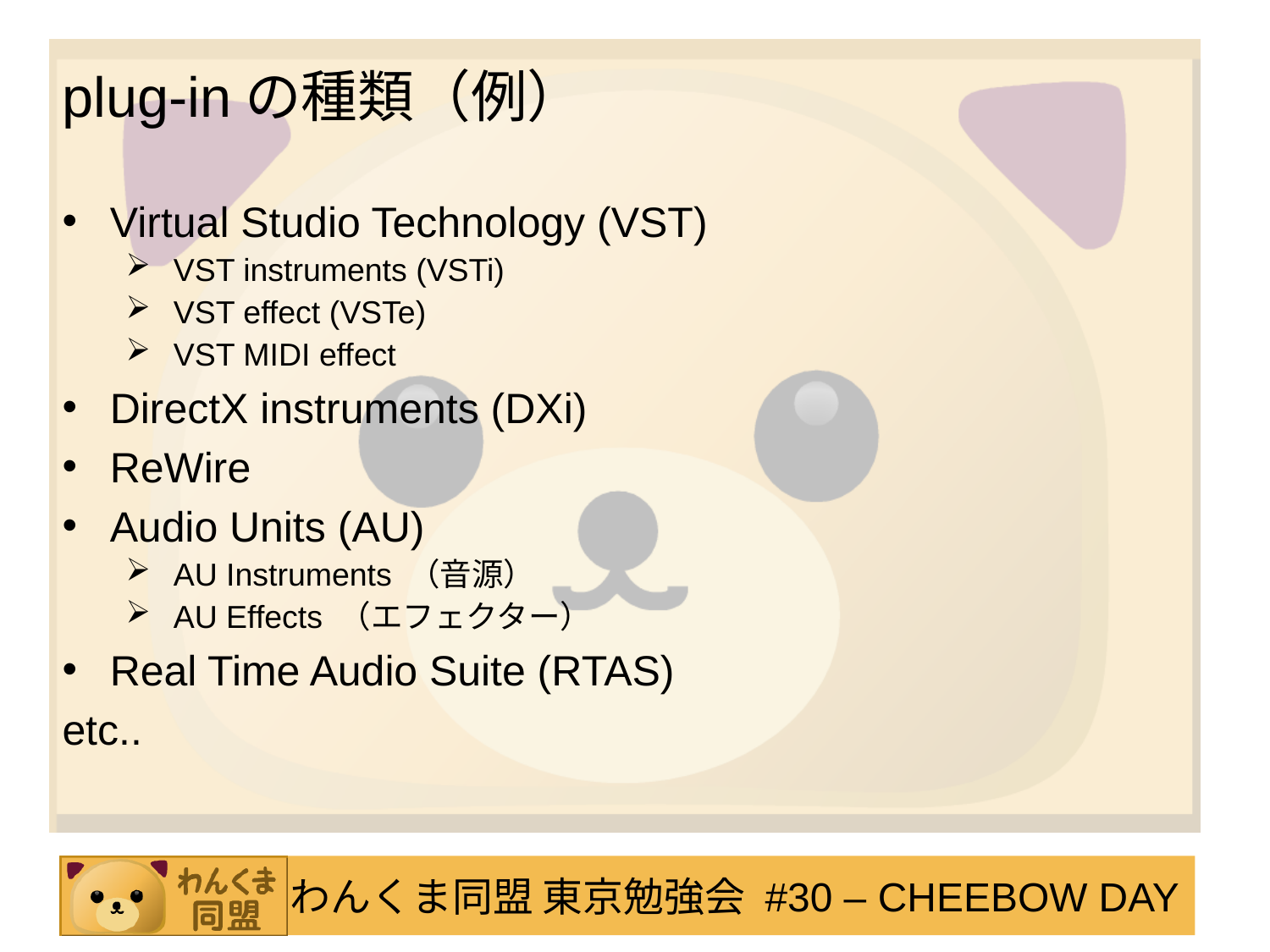

plug-inの種類（例）
Virtual Studio Technology (VST)
VST instruments (VSTi)
VST effect (VSTe)
VST MIDI effect
DirectX instruments (DXi)
ReWire
Audio Units (AU)
AU Instruments （音源）
AU Effects （エフェクター）
Real Time Audio Suite (RTAS)
etc..